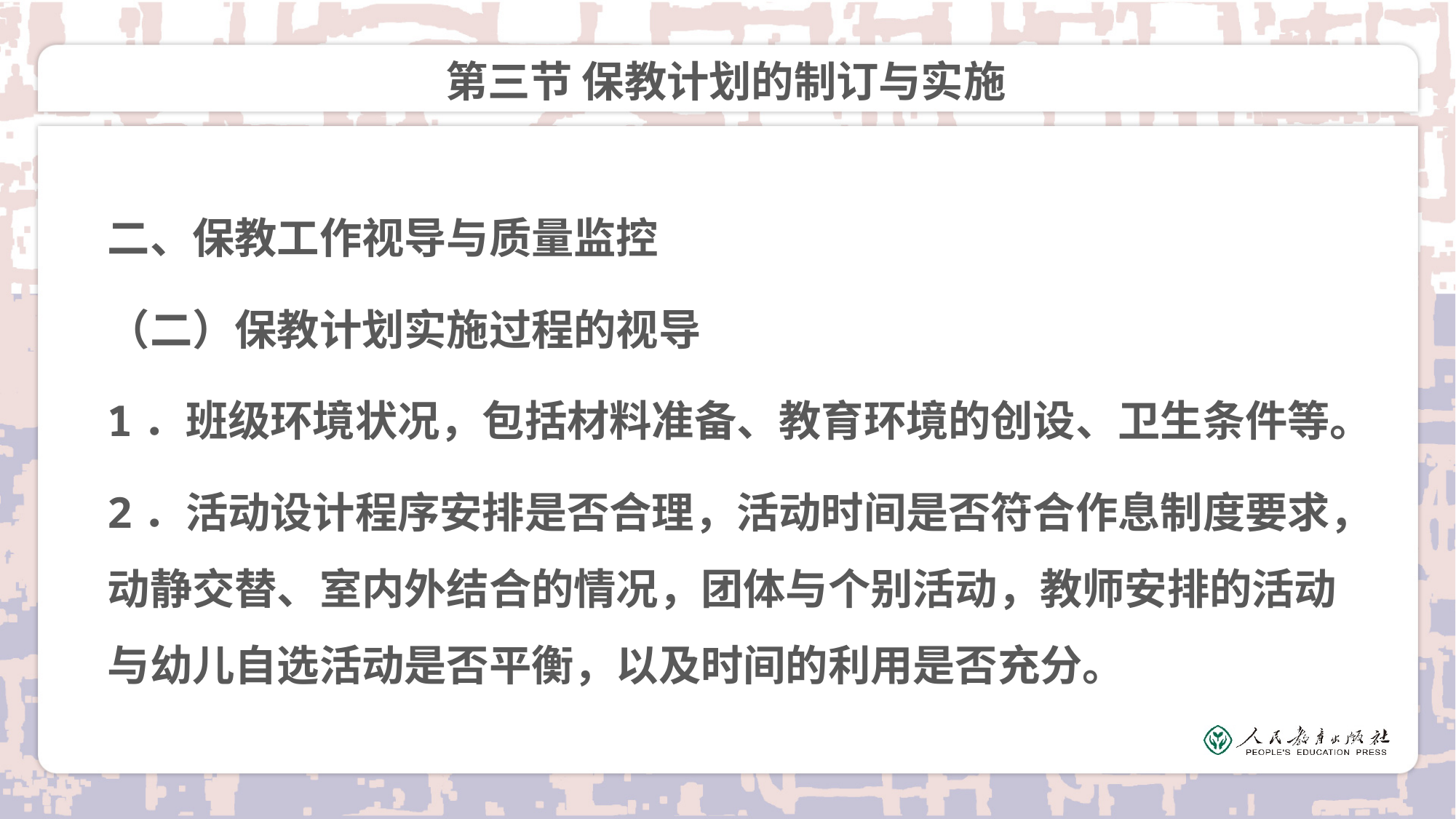

# 第三节 保教计划的制订与实施
二、保教工作视导与质量监控
（二）保教计划实施过程的视导
1．班级环境状况，包括材料准备、教育环境的创设、卫生条件等。
2．活动设计程序安排是否合理，活动时间是否符合作息制度要求，动静交替、室内外结合的情况，团体与个别活动，教师安排的活动与幼儿自选活动是否平衡，以及时间的利用是否充分。